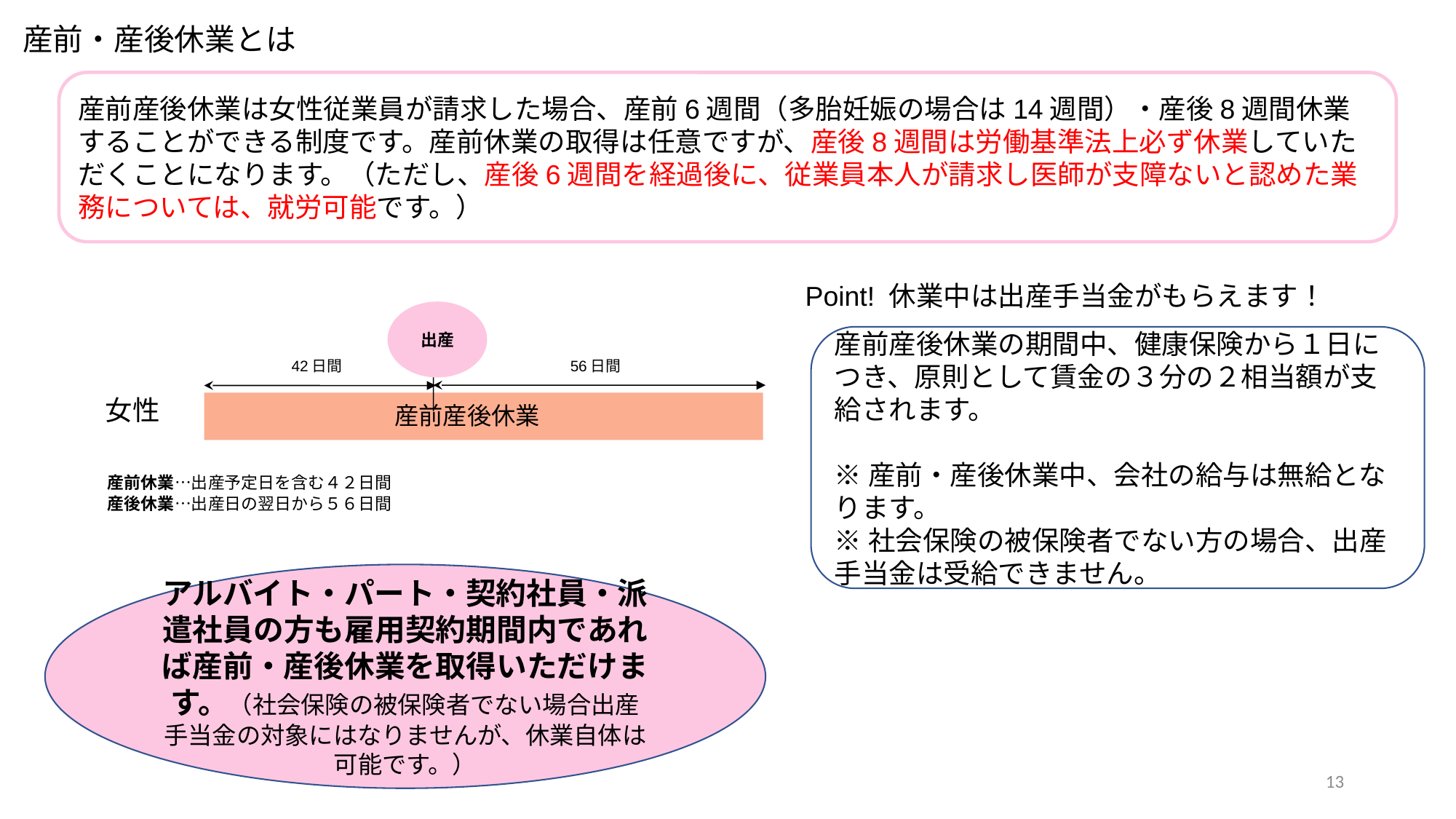

# 産前・産後休業とは
産前産後休業は女性従業員が請求した場合、産前6週間（多胎妊娠の場合は14週間）・産後8週間休業することができる制度です。産前休業の取得は任意ですが、産後8週間は労働基準法上必ず休業していただくことになります。（ただし、産後6週間を経過後に、従業員本人が請求し医師が支障ないと認めた業務については、就労可能です。）
Point! 休業中は出産手当金がもらえます！
出産
42日間
56日間

産前休業…出産予定日を含む４２日間
産後休業…出産日の翌日から５６日間
女性
産前産後休業の期間中、健康保険から１日につき、原則として賃金の３分の２相当額が支給されます。

※産前・産後休業中、会社の給与は無給となります。
※社会保険の被保険者でない方の場合、出産手当金は受給できません。
産前産後休業
アルバイト・パート・契約社員・派遣社員の方も雇用契約期間内であれば産前・産後休業を取得いただけます。（社会保険の被保険者でない場合出産手当金の対象にはなりませんが、休業自体は可能です。）
13